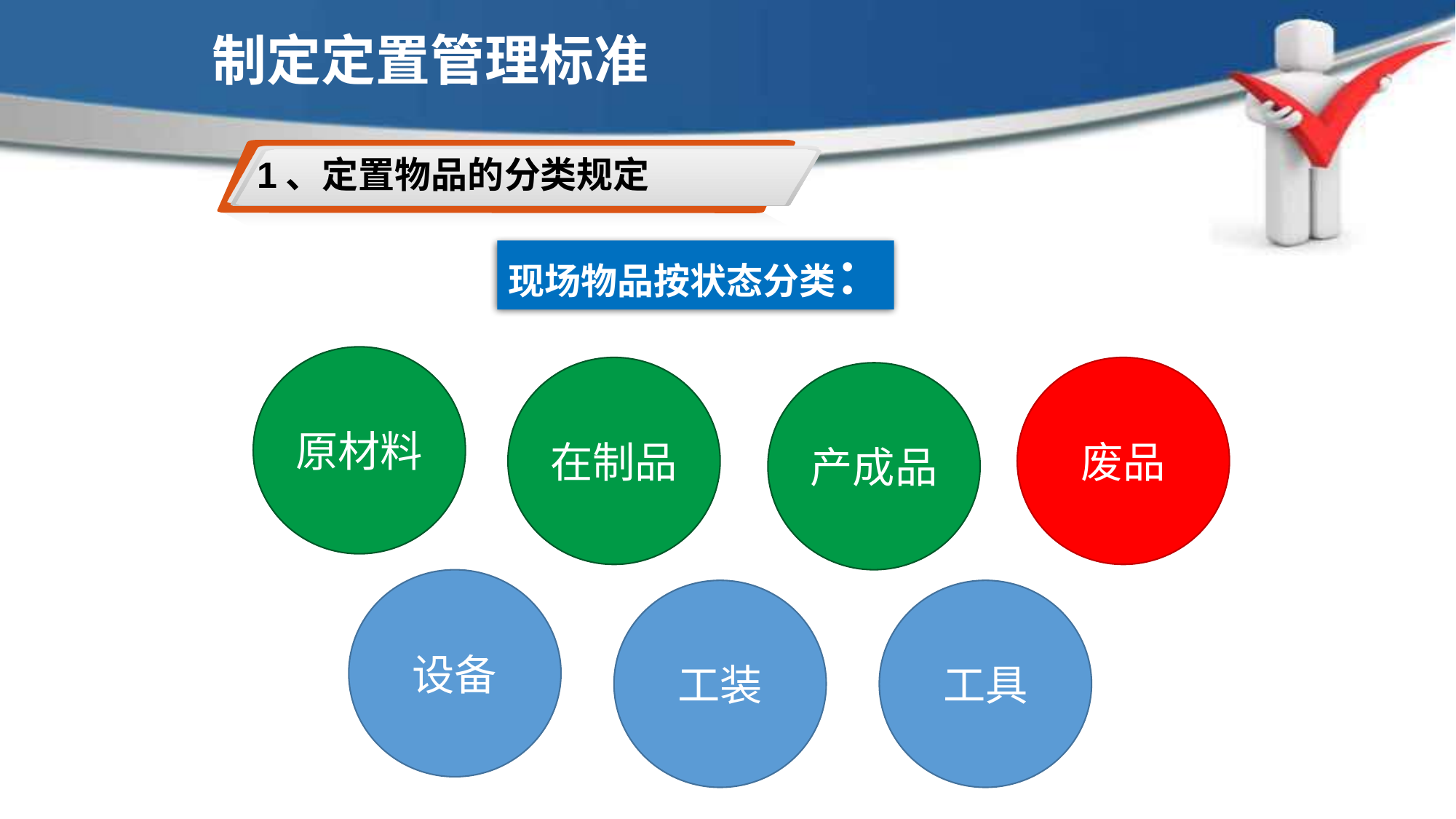

制定定置管理标准

1、定置物品的分类规定

现场物品按状态分类：
原材料
在制品
废品
产成品
现场6S定置管理
设备
工装
工具